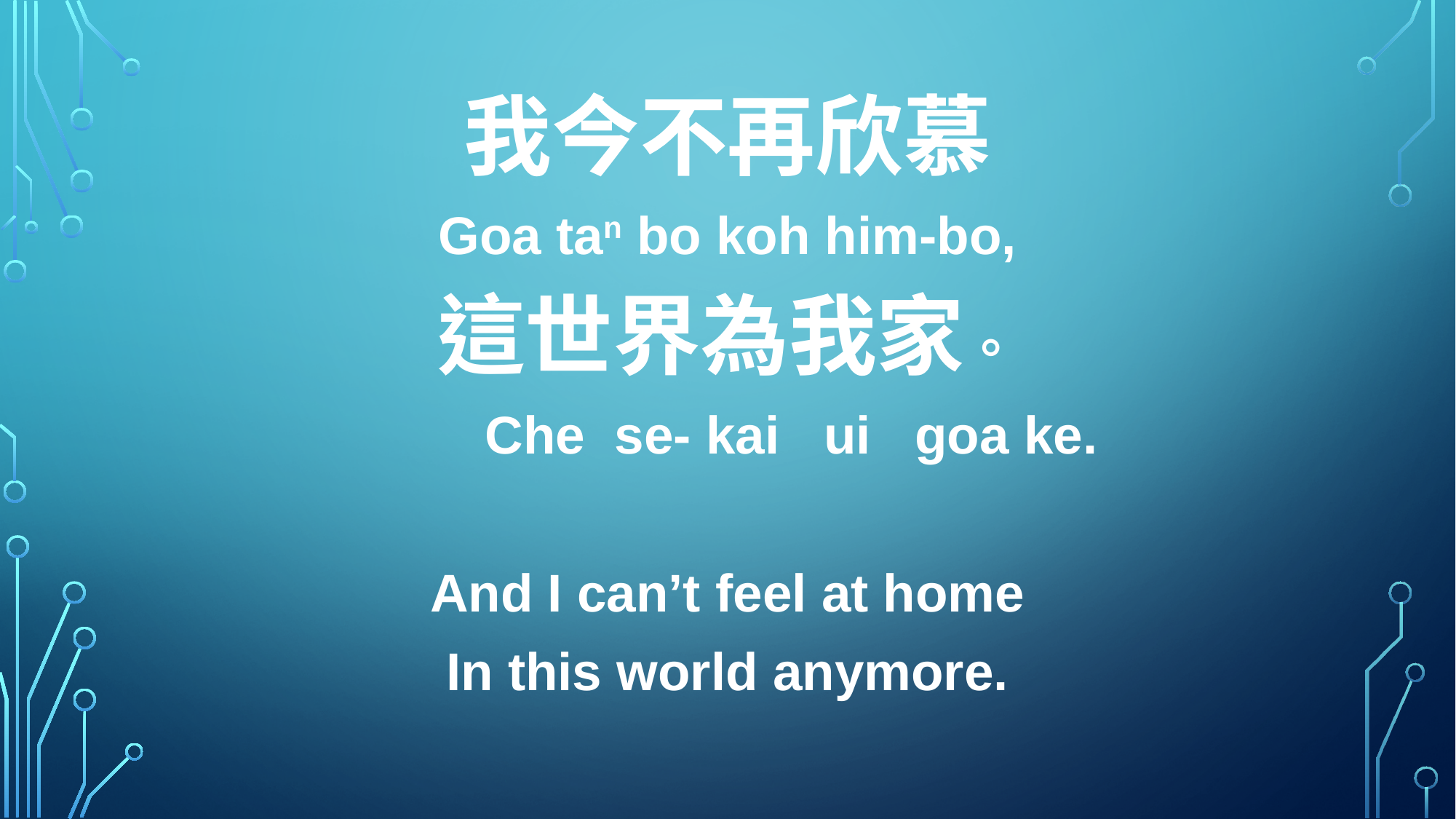

我今不再欣慕
Goa tan bo koh him-bo,
這世界為我家。
               Che  se- kai   ui   goa ke.

And I can’t feel at home
In this world anymore.